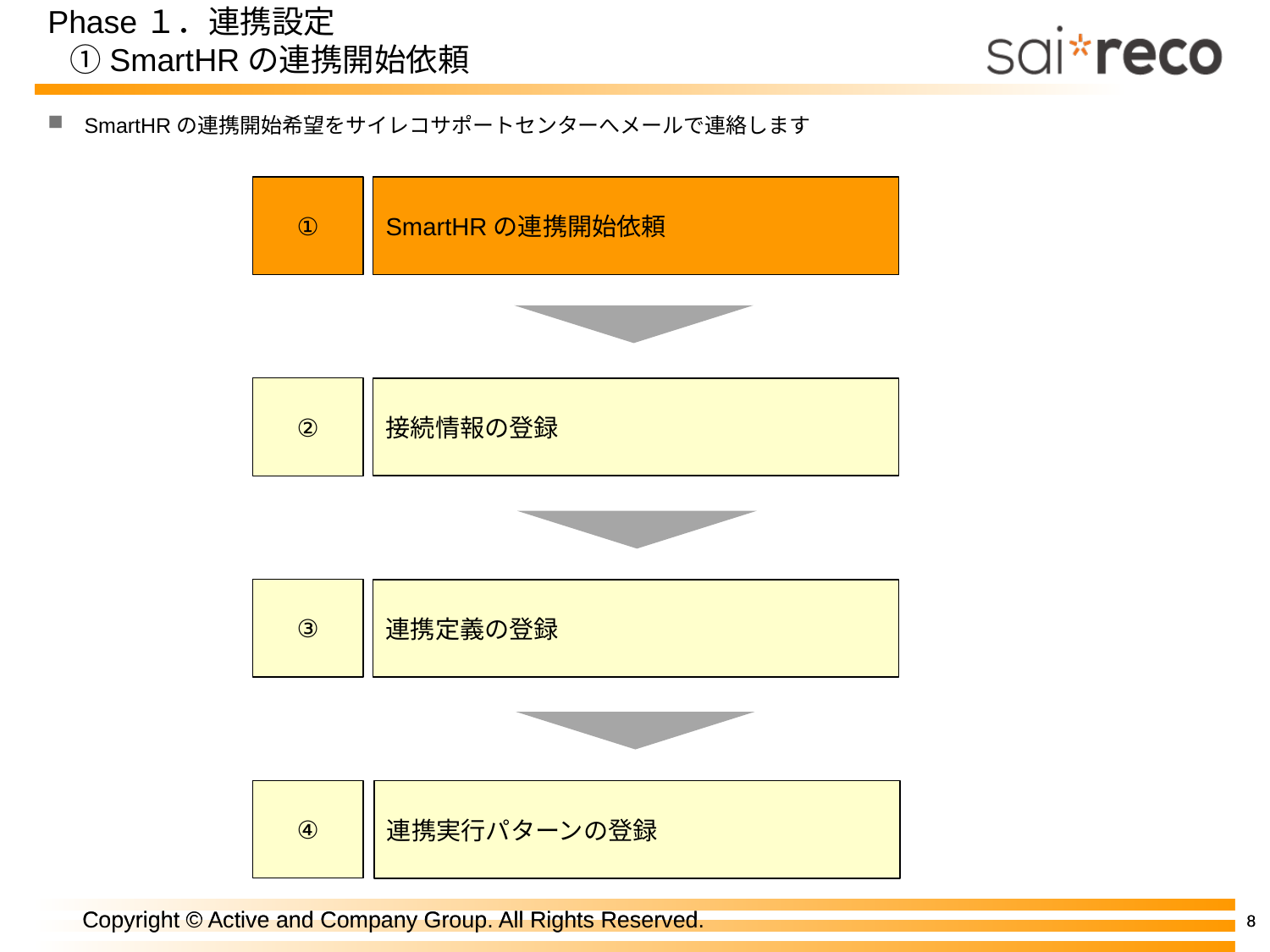

# Phase１．連携設定 ①SmartHRの連携開始依頼
SmartHRの連携開始希望をサイレコサポートセンターへメールで連絡します

①
SmartHRの連携開始依頼

②
接続情報の登録

③
連携定義の登録

④
連携実行パターンの登録